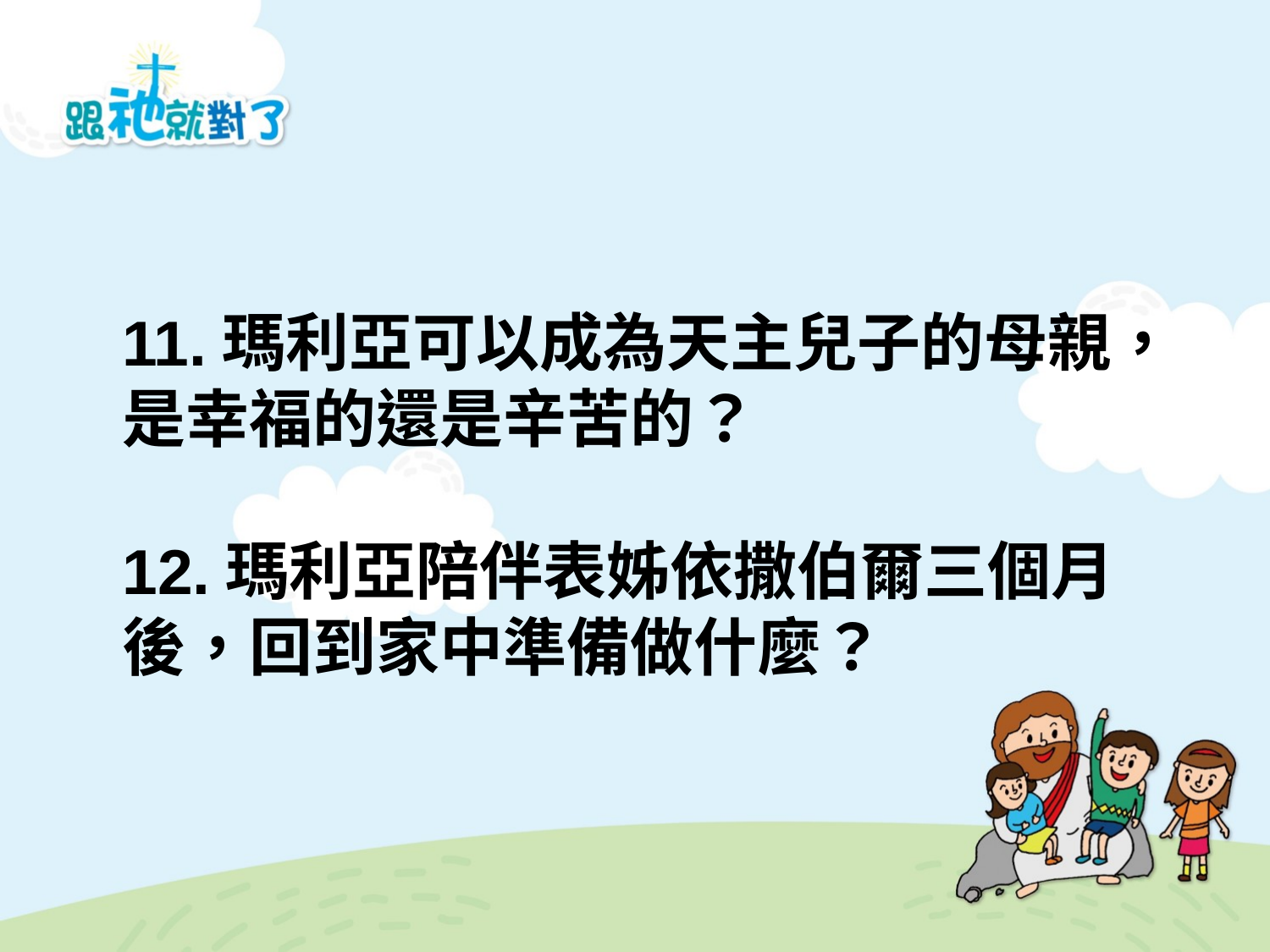

11.瑪利亞可以成為天主兒子的母親，是幸福的還是辛苦的？

12.瑪利亞陪伴表姊依撒伯爾三個月後，回到家中準備做什麼？